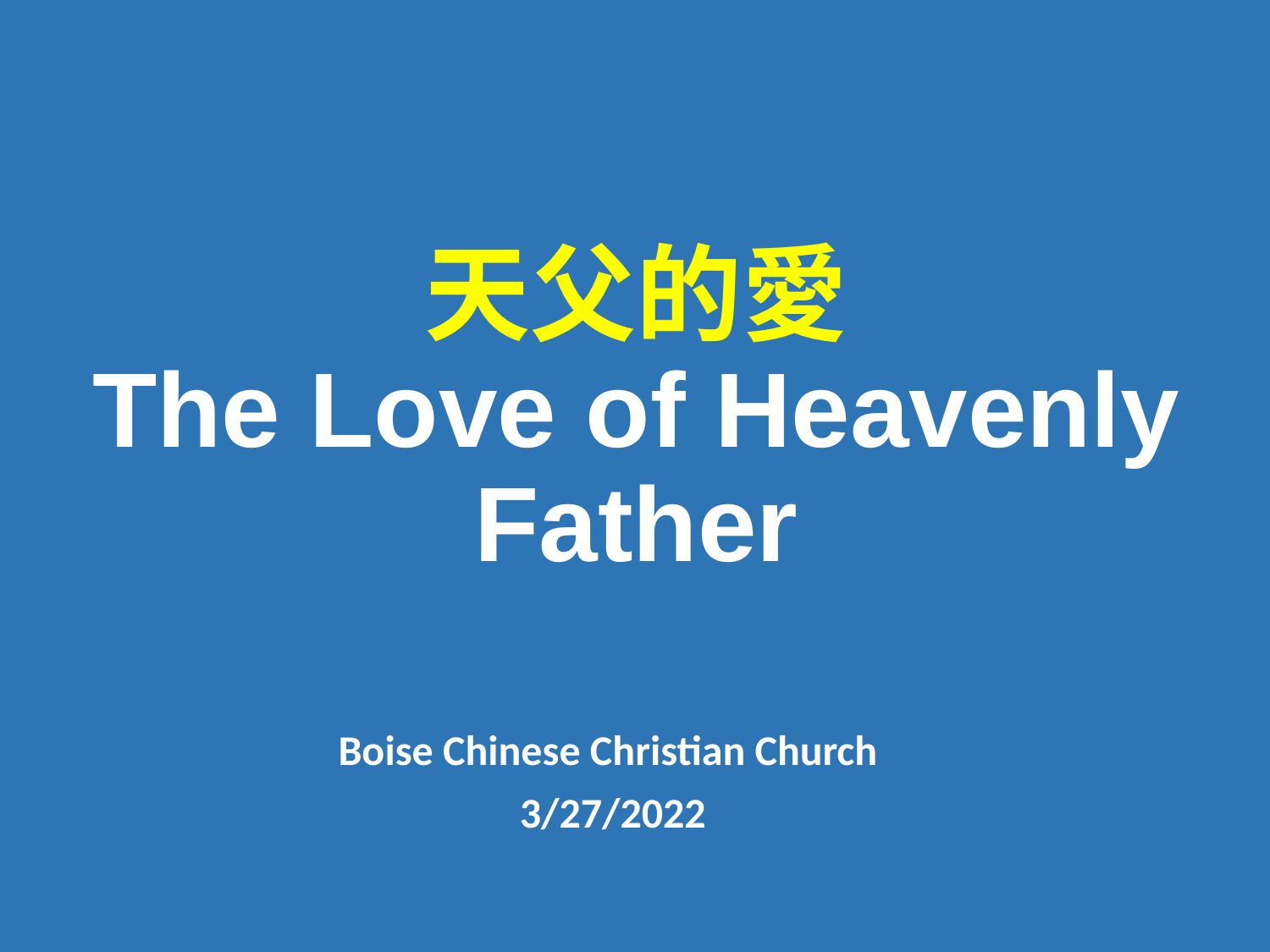

# 天父的愛 The Love of Heavenly Father
Boise Chinese Christian Church
3/27/2022